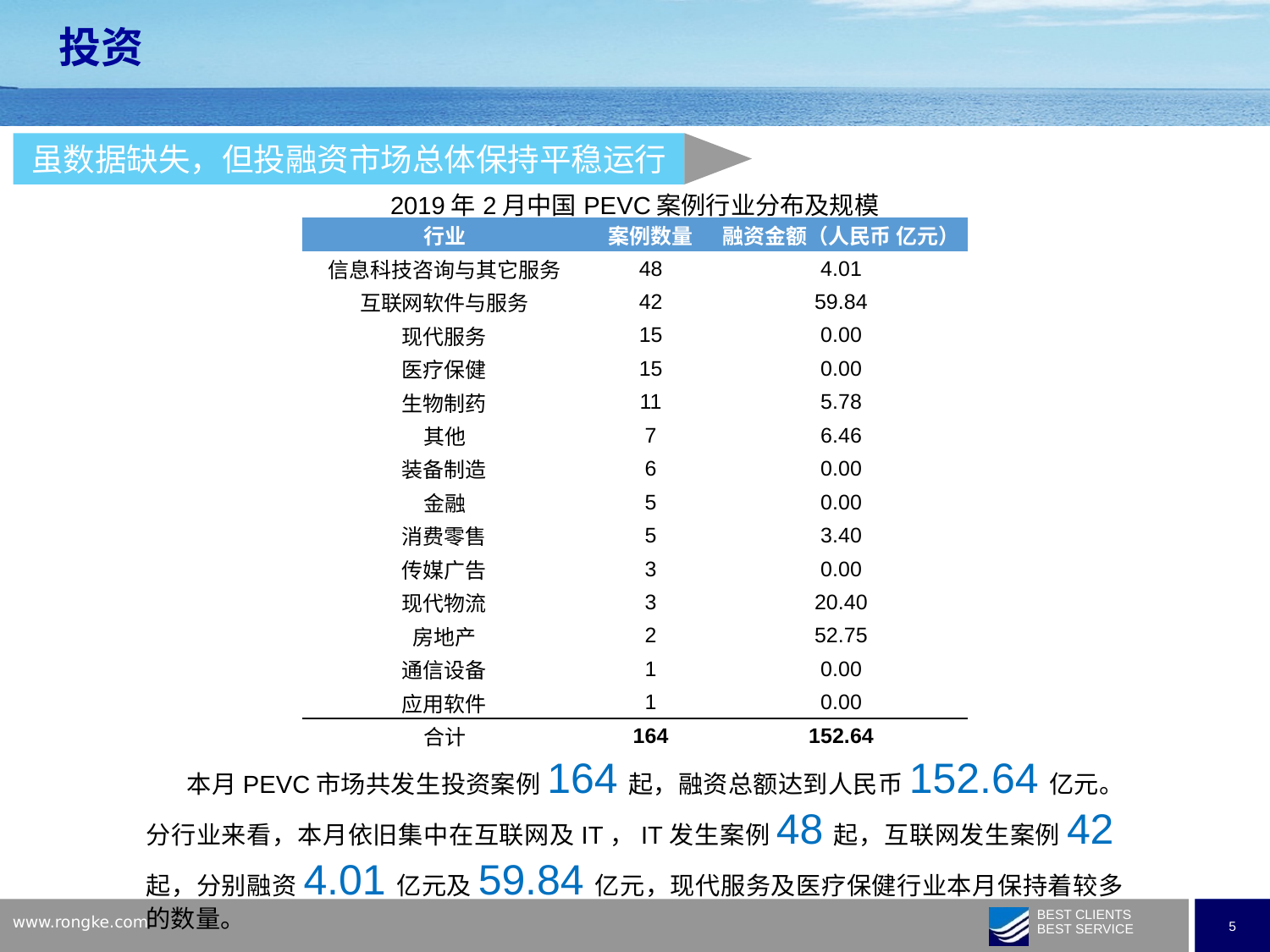

投资
虽数据缺失，但投融资市场总体保持平稳运行

| 2019年2月中国PEVC案例行业分布及规模 |  |  |
| --- | --- | --- |
| 行业 | 案例数量 | 融资金额（人民币 亿元） |
| 信息科技咨询与其它服务 | 48 | 4.01 |
| 互联网软件与服务 | 42 | 59.84 |
| 现代服务 | 15 | 0.00 |
| 医疗保健 | 15 | 0.00 |
| 生物制药 | 11 | 5.78 |
| 其他 | 7 | 6.46 |
| 装备制造 | 6 | 0.00 |
| 金融 | 5 | 0.00 |
| 消费零售 | 5 | 3.40 |
| 传媒广告 | 3 | 0.00 |
| 现代物流 | 3 | 20.40 |
| 房地产 | 2 | 52.75 |
| 通信设备 | 1 | 0.00 |
| 应用软件 | 1 | 0.00 |
| 合计 | 164 | 152.64 |
      本月PEVC市场共发生投资案例164起，融资总额达到人民币152.64亿元。分行业来看，本月依旧集中在互联网及IT，IT发生案例48起，互联网发生案例42起，分别融资4.01亿元及59.84亿元，现代服务及医疗保健行业本月保持着较多的数量。